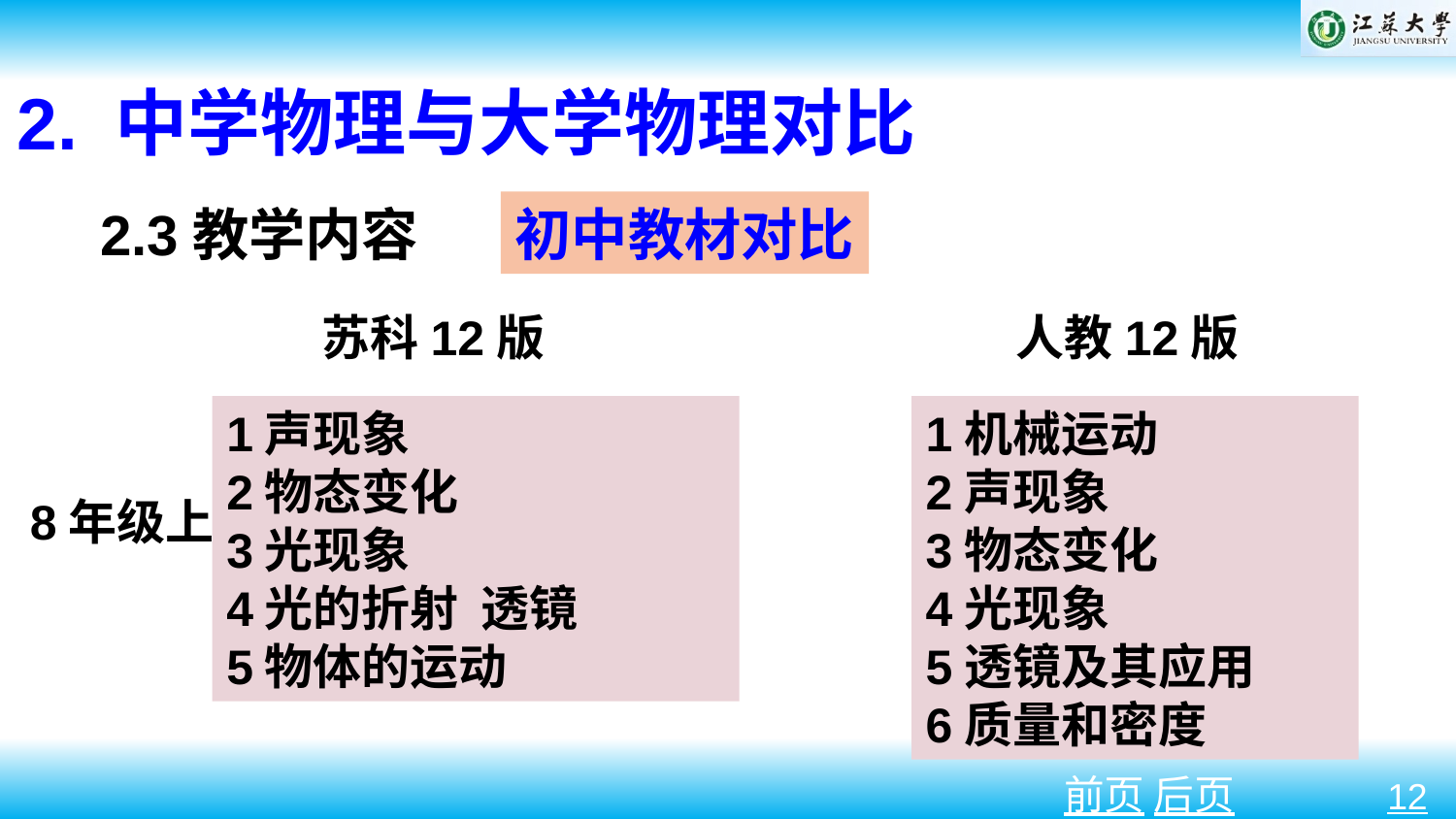

2. 中学物理与大学物理对比
2.3教学内容
初中教材对比
苏科12版
人教12版
1声现象
2物态变化
3光现象
4光的折射  透镜
5物体的运动
1机械运动
2声现象
3物态变化
4光现象
5透镜及其应用
6质量和密度
8年级上